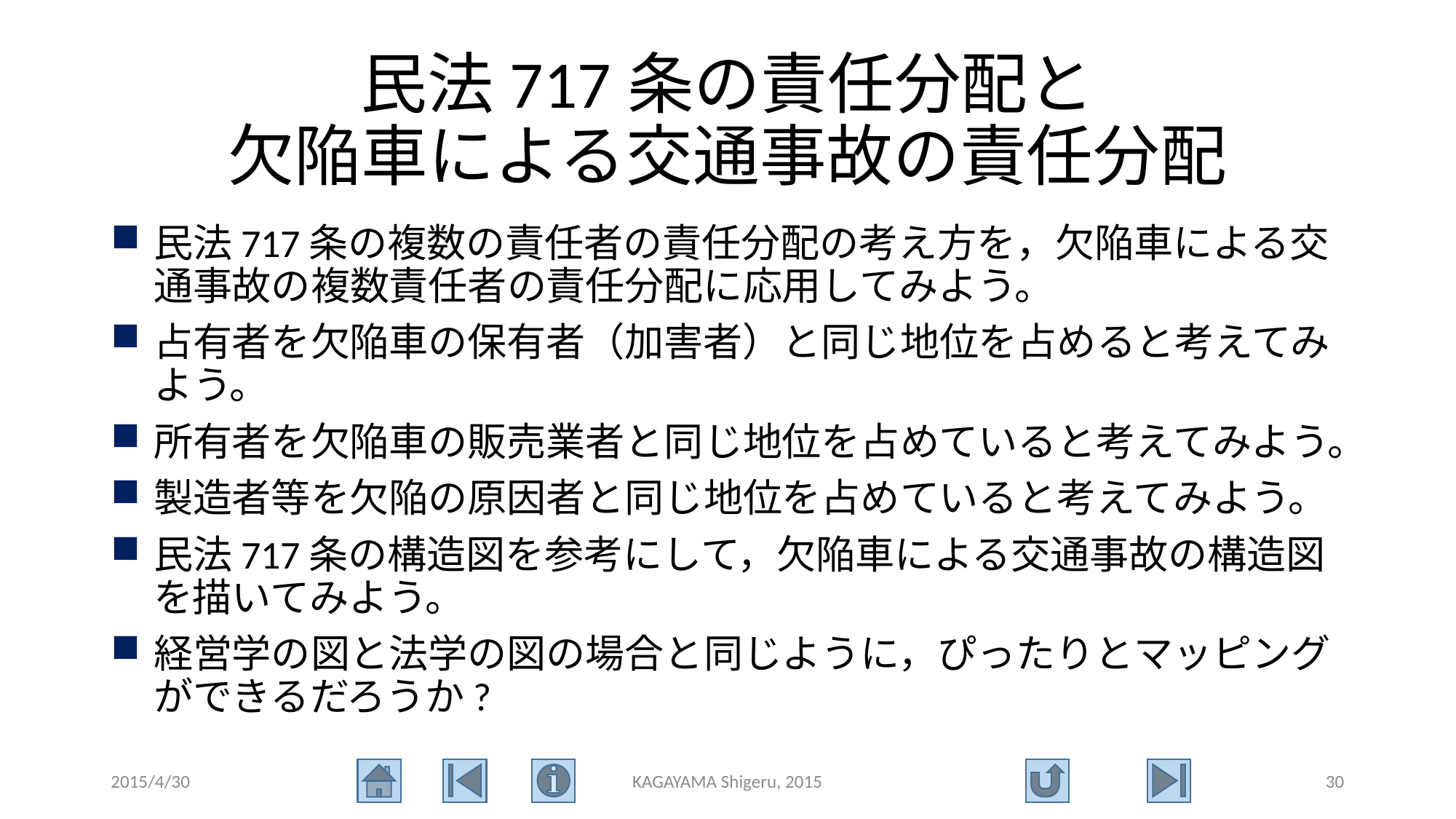

# 民法717条の責任分配と 欠陥車による交通事故の責任分配
民法717条の複数の責任者の責任分配の考え方を，欠陥車による交通事故の複数責任者の責任分配に応用してみよう。
占有者を欠陥車の保有者（加害者）と同じ地位を占めると考えてみよう。
所有者を欠陥車の販売業者と同じ地位を占めていると考えてみよう。
製造者等を欠陥の原因者と同じ地位を占めていると考えてみよう。
民法717条の構造図を参考にして，欠陥車による交通事故の構造図を描いてみよう。
経営学の図と法学の図の場合と同じように，ぴったりとマッピングができるだろうか?
2015/4/30
KAGAYAMA Shigeru, 2015
30